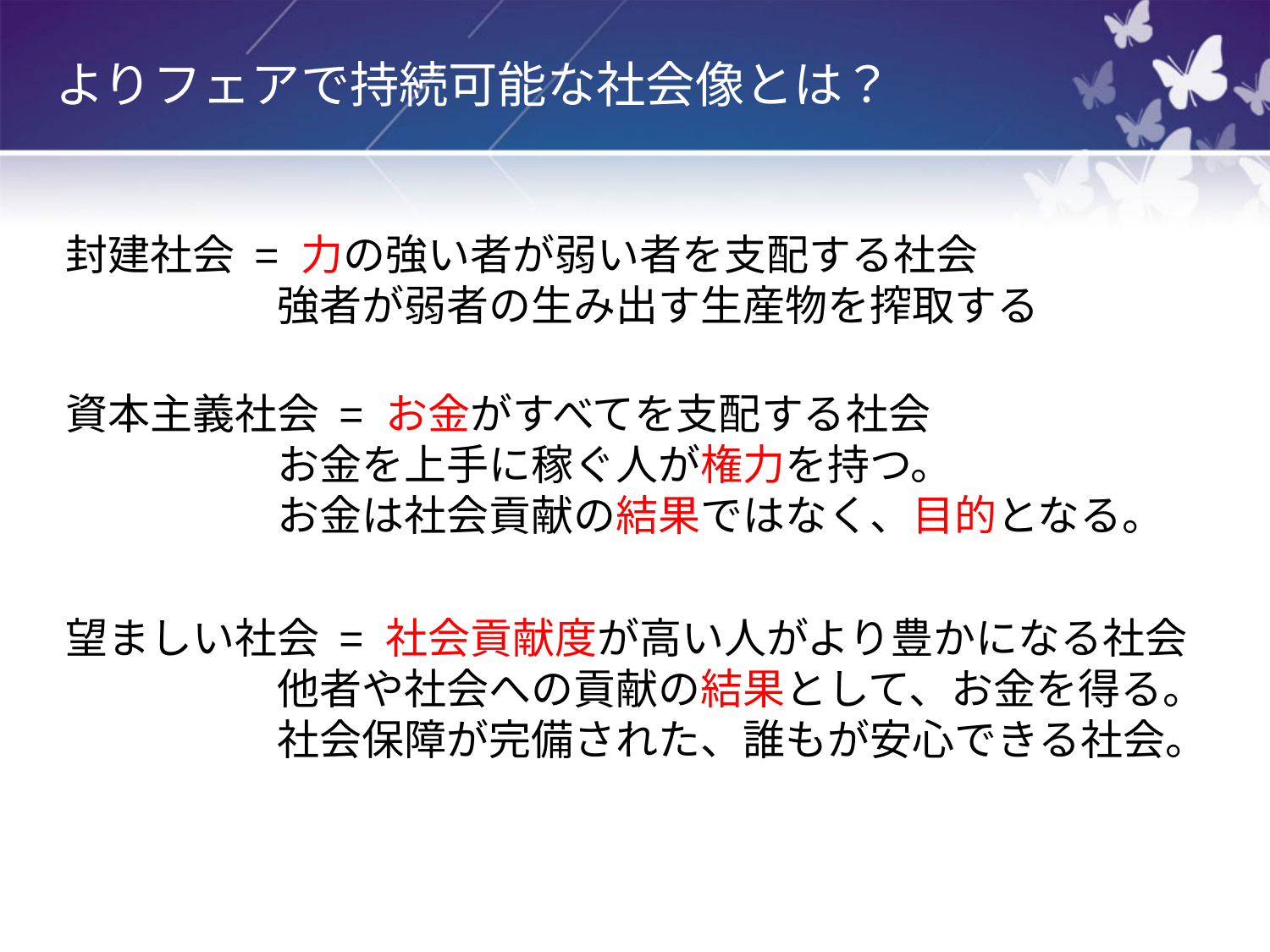

# よりフェアで持続可能な社会像とは？
封建社会 = 力の強い者が弱い者を支配する社会
　　　　　強者が弱者の生み出す生産物を搾取する
資本主義社会 = お金がすべてを支配する社会
　　　　　お金を上手に稼ぐ人が権力を持つ。
　　　　　お金は社会貢献の結果ではなく、目的となる。
望ましい社会 = 社会貢献度が高い人がより豊かになる社会
　　　　　他者や社会への貢献の結果として、お金を得る。
　　　　　社会保障が完備された、誰もが安心できる社会。